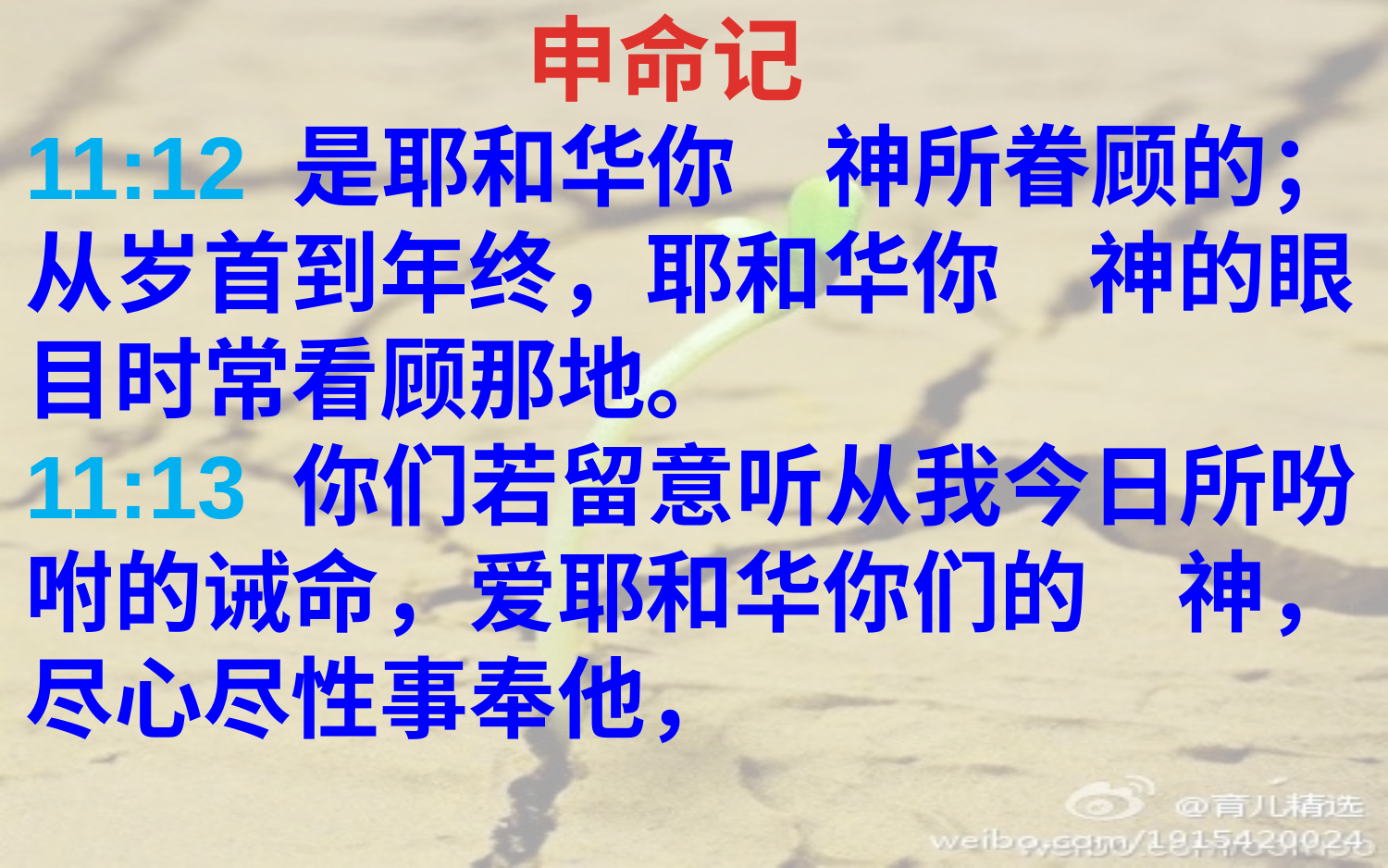

申命记
11:12 是耶和华你　神所眷顾的；从岁首到年终，耶和华你　神的眼目时常看顾那地。
11:13 你们若留意听从我今日所吩咐的诫命，爱耶和华你们的　神，尽心尽性事奉他，